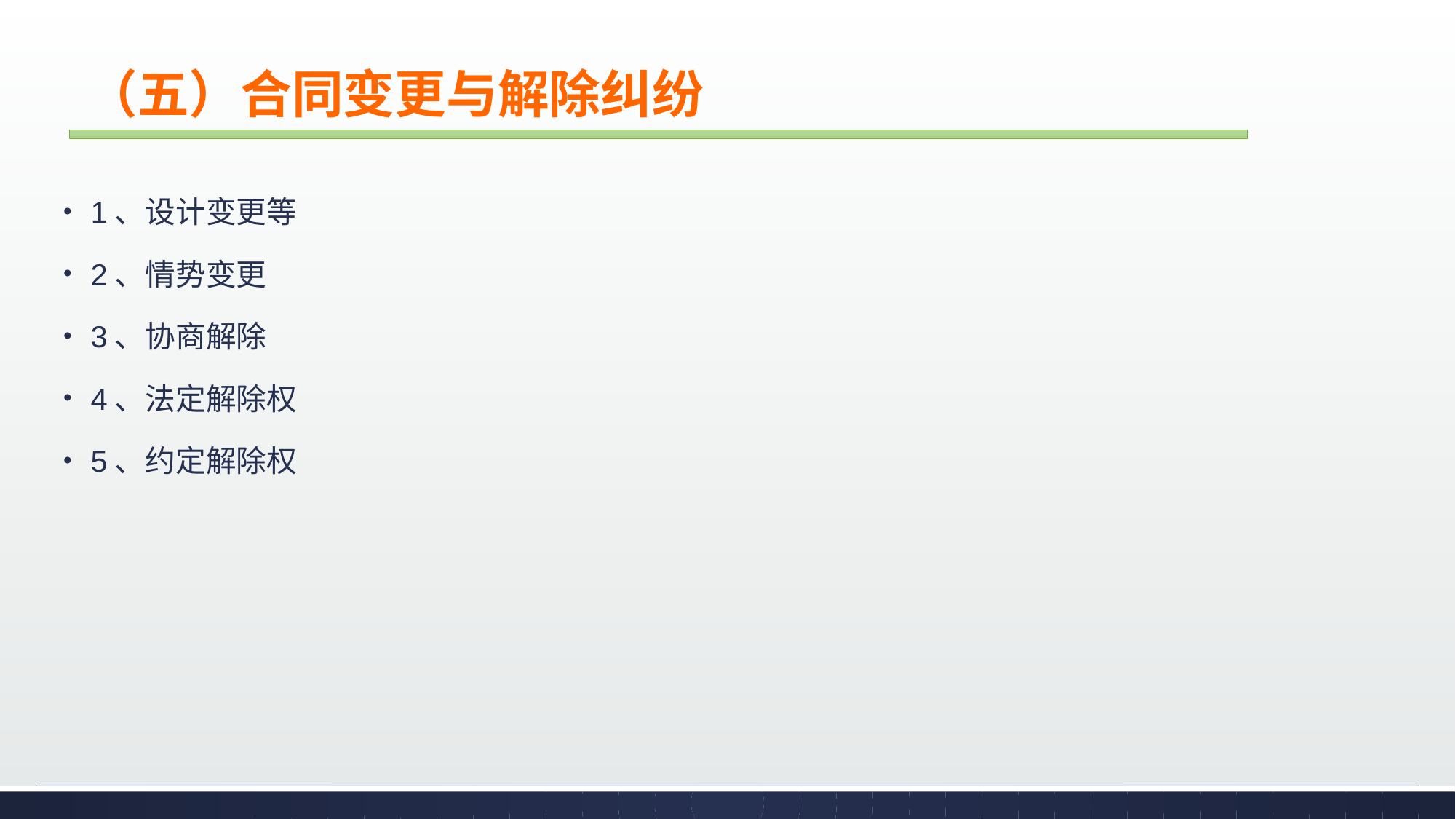

# （五）合同变更与解除纠纷

1、设计变更等
2、情势变更
3、协商解除
4、法定解除权
5、约定解除权